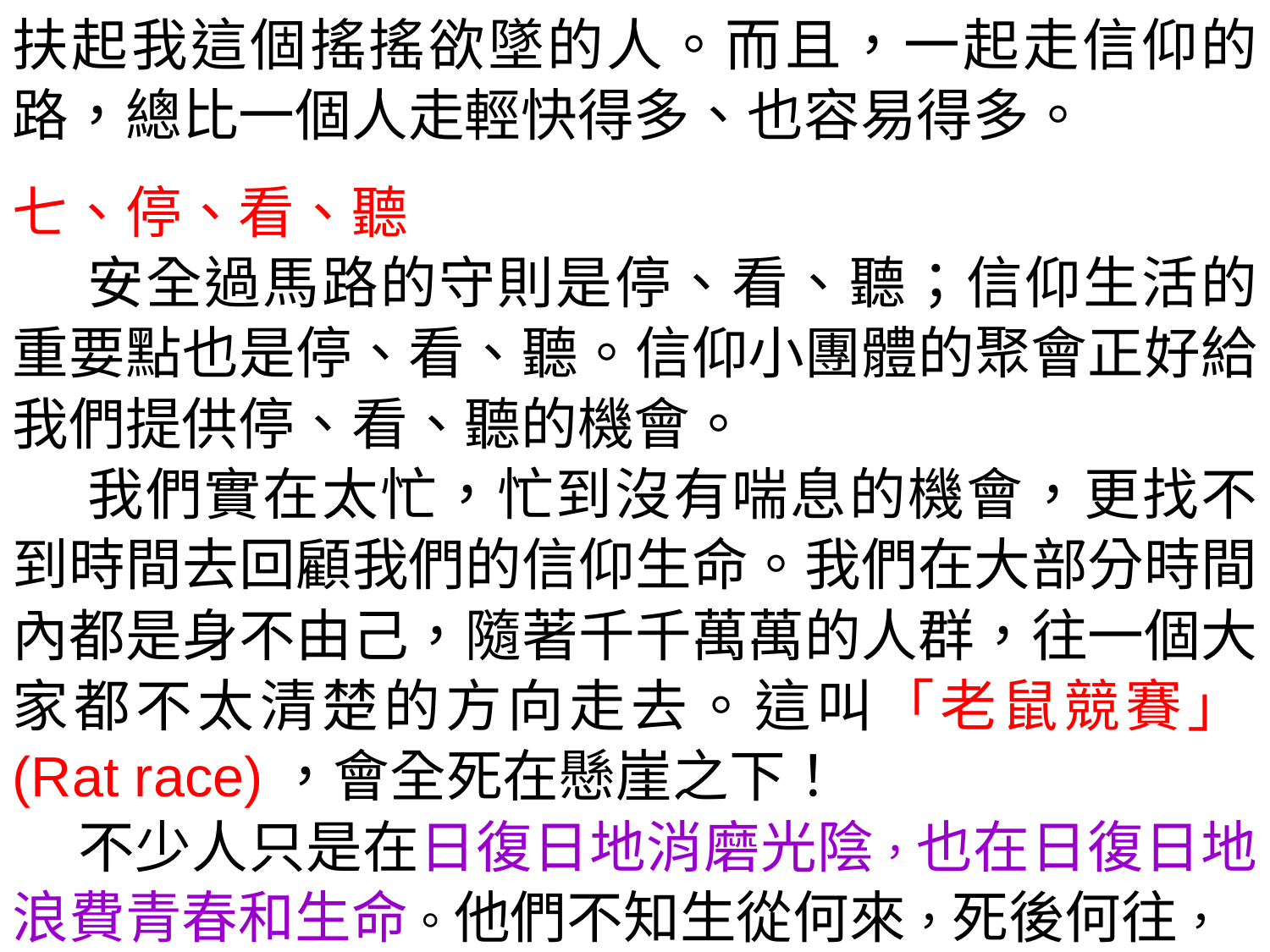

扶起我這個搖搖欲墜的人。而且，一起走信仰的路，總比一個人走輕快得多、也容易得多。
七、停、看、聽
    安全過馬路的守則是停、看、聽；信仰生活的重要點也是停、看、聽。信仰小團體的聚會正好給我們提供停、看、聽的機會。
    我們實在太忙，忙到沒有喘息的機會，更找不到時間去回顧我們的信仰生命。我們在大部分時間內都是身不由己，隨著千千萬萬的人群，往一個大家都不太清楚的方向走去。這叫「老鼠競賽」(Rat race)，會全死在懸崖之下！
    不少人只是在日復日地消磨光陰，也在日復日地浪費青春和生命。他們不知生從何來，死後何往，